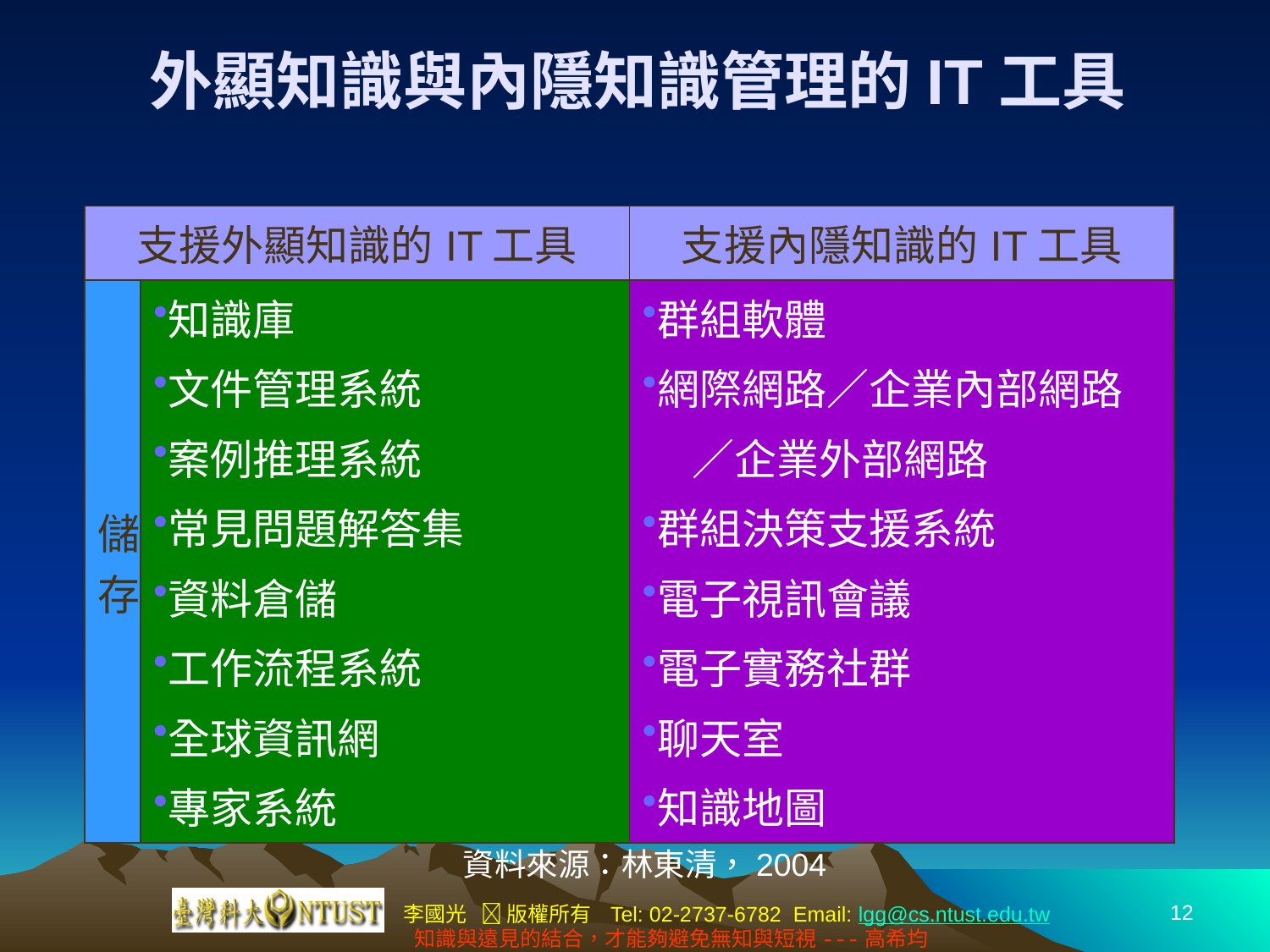

# 外顯知識與內隱知識管理的IT工具
| 支援外顯知識的IT工具 |  | 支援內隱知識的IT工具 |
| --- | --- | --- |
| 儲存 | 知識庫 文件管理系統 案例推理系統 常見問題解答集 資料倉儲 工作流程系統 全球資訊網 專家系統 | 群組軟體 網際網路／企業內部網路 ／企業外部網路 群組決策支援系統 電子視訊會議 電子實務社群 聊天室 知識地圖 |
資料來源：林東清，2004
12